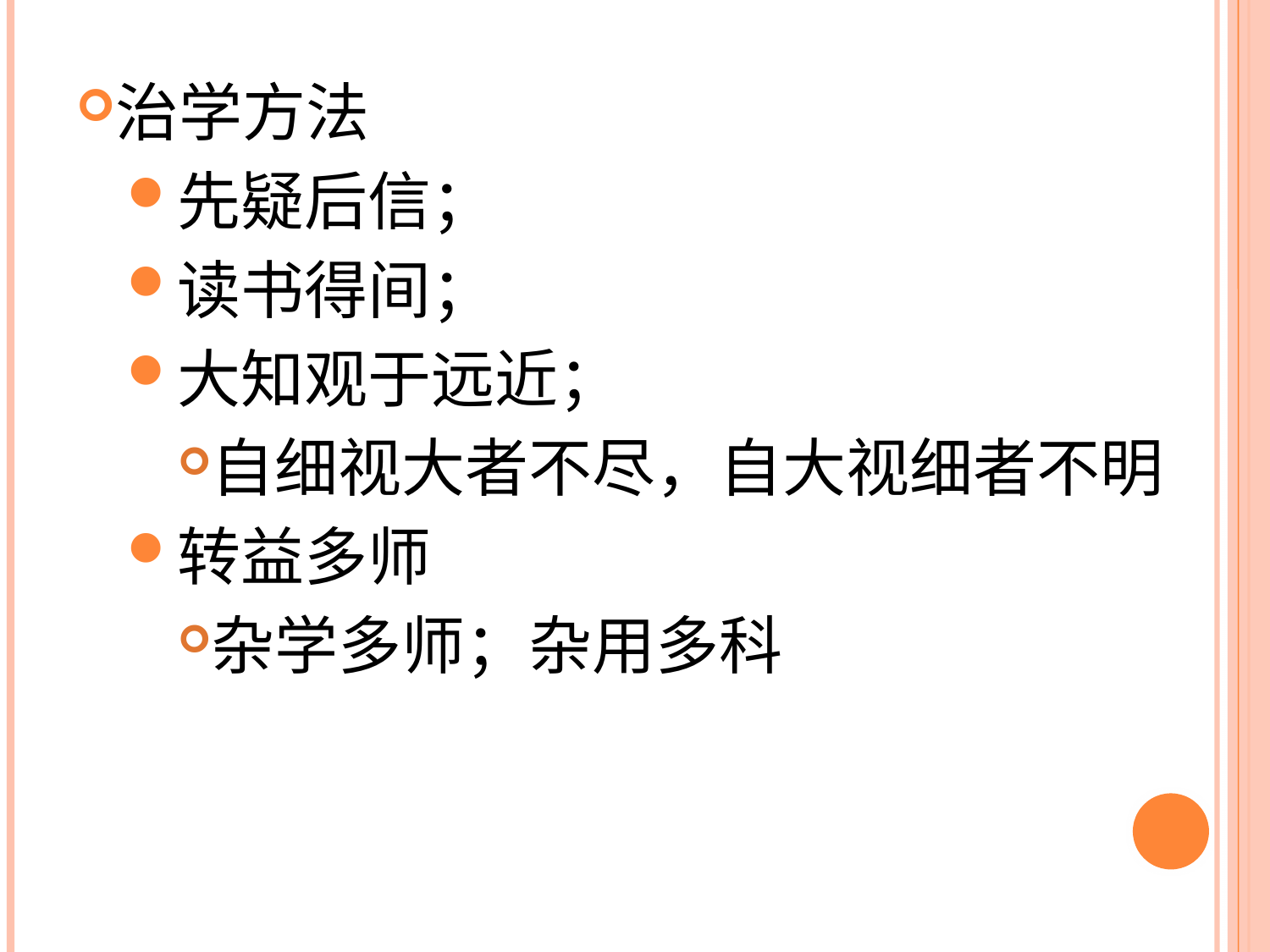

治学方法
先疑后信；
读书得间；
大知观于远近；
自细视大者不尽，自大视细者不明
转益多师
杂学多师；杂用多科